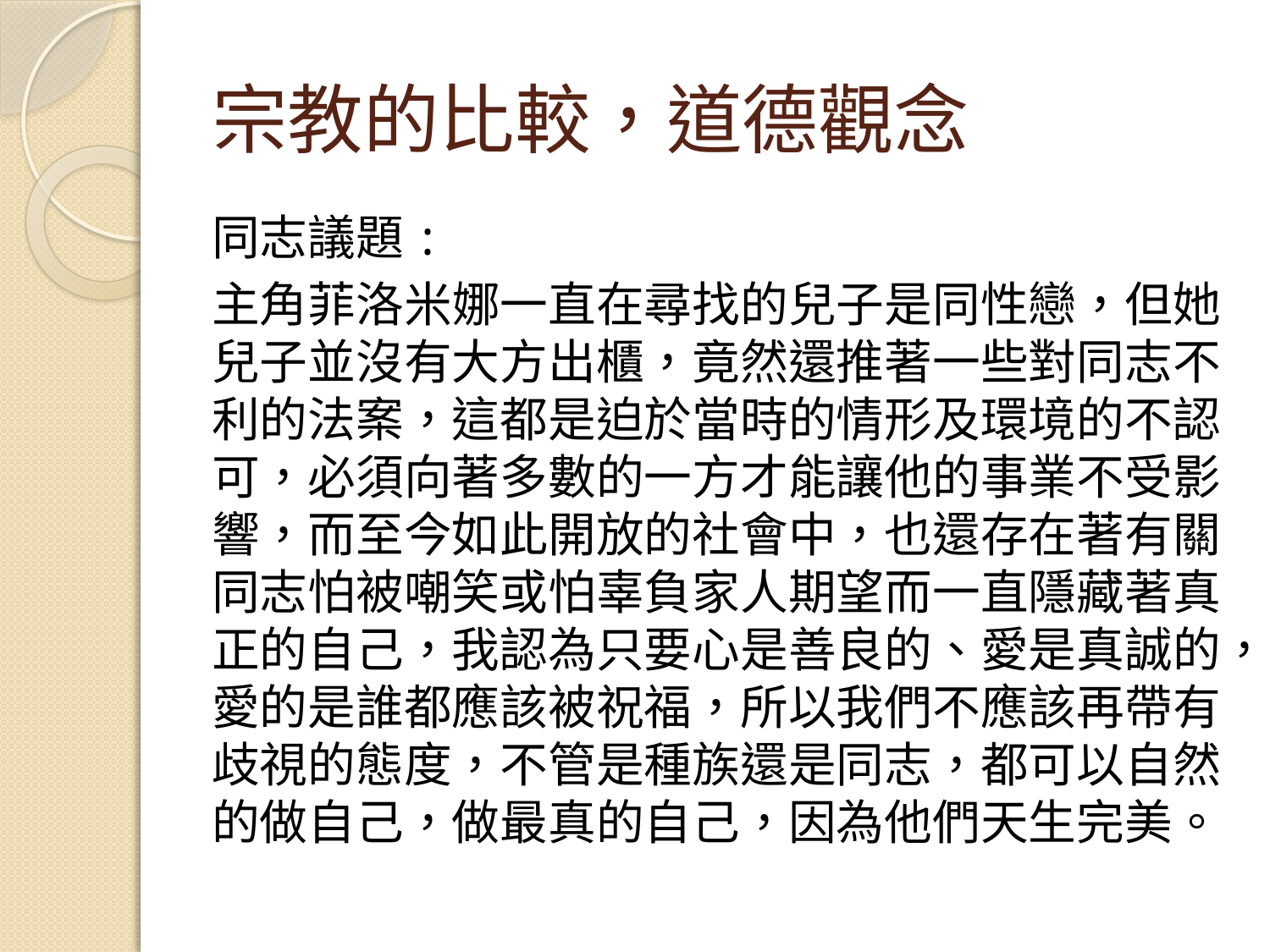

# 宗教的比較，道德觀念
同志議題:
主角菲洛米娜一直在尋找的兒子是同性戀，但她兒子並沒有大方出櫃，竟然還推著一些對同志不利的法案，這都是迫於當時的情形及環境的不認可，必須向著多數的一方才能讓他的事業不受影響，而至今如此開放的社會中，也還存在著有關同志怕被嘲笑或怕辜負家人期望而一直隱藏著真正的自己，我認為只要心是善良的、愛是真誠的，愛的是誰都應該被祝福，所以我們不應該再帶有歧視的態度，不管是種族還是同志，都可以自然的做自己，做最真的自己，因為他們天生完美。